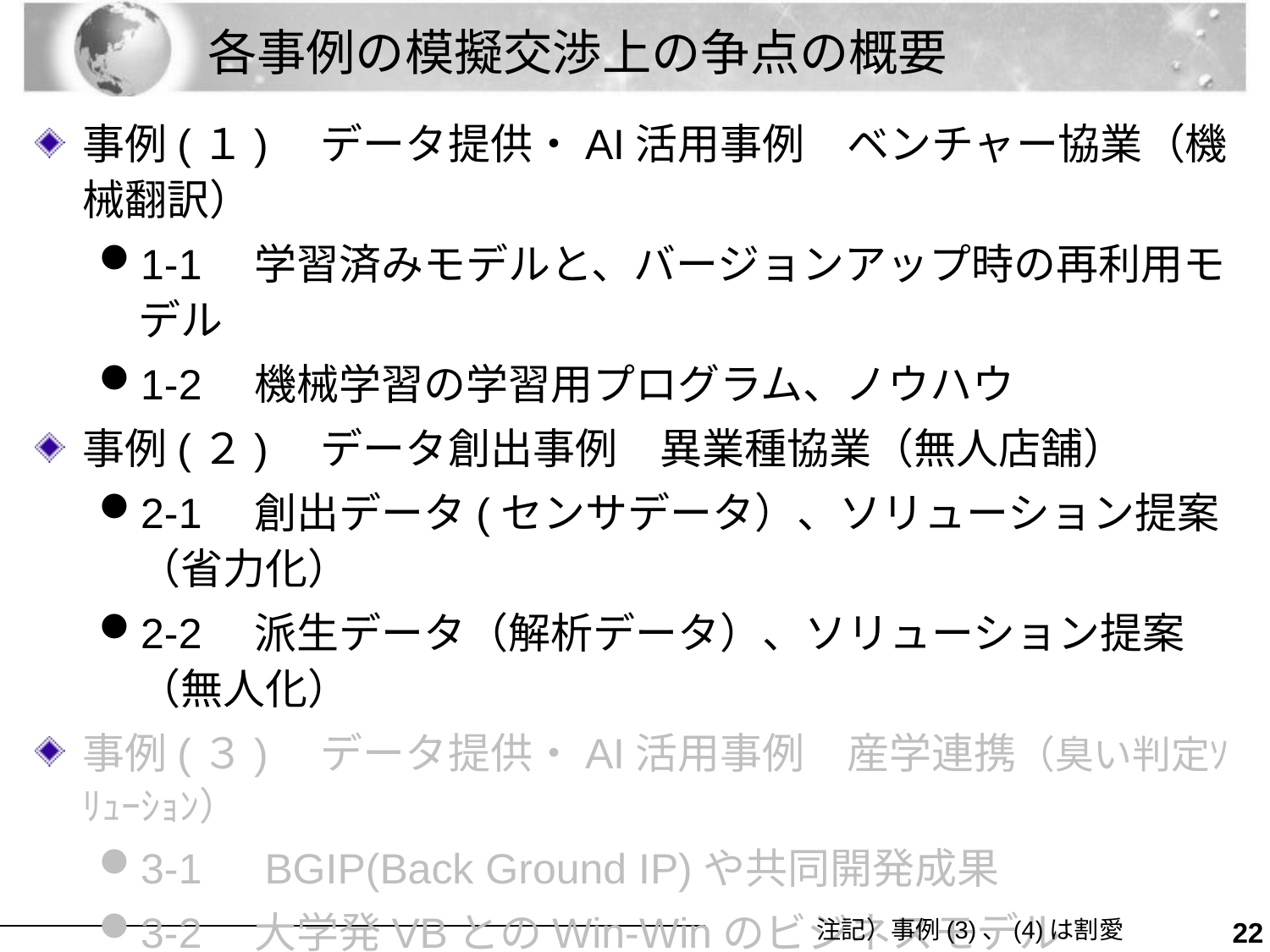

# 各事例の模擬交渉上の争点の概要
事例(１)　データ提供・AI活用事例　ベンチャー協業（機械翻訳）
1-1　学習済みモデルと、バージョンアップ時の再利用モデル
1-2　機械学習の学習用プログラム、ノウハウ
事例(２)　データ創出事例　異業種協業（無人店舗）
2-1　創出データ(センサデータ）、ソリューション提案（省力化）
2-2　派生データ（解析データ）、ソリューション提案（無人化）
事例(３)　データ提供・AI活用事例　産学連携（臭い判定ｿﾘｭｰｼｮﾝ）
3-1　BGIP(Back Ground IP)や共同開発成果
3-2　大学発VBとのWin-Winのビジネスモデル
事例(４)　データ共用事例　プラットフォーム活用（MaaSｿﾘｭｰｼｮﾝ）
4-1　利用料・課金方法およびデータの管理
4-2　データの品質保証、国際間の越境データ

22
注記）事例(3)、(4)は割愛